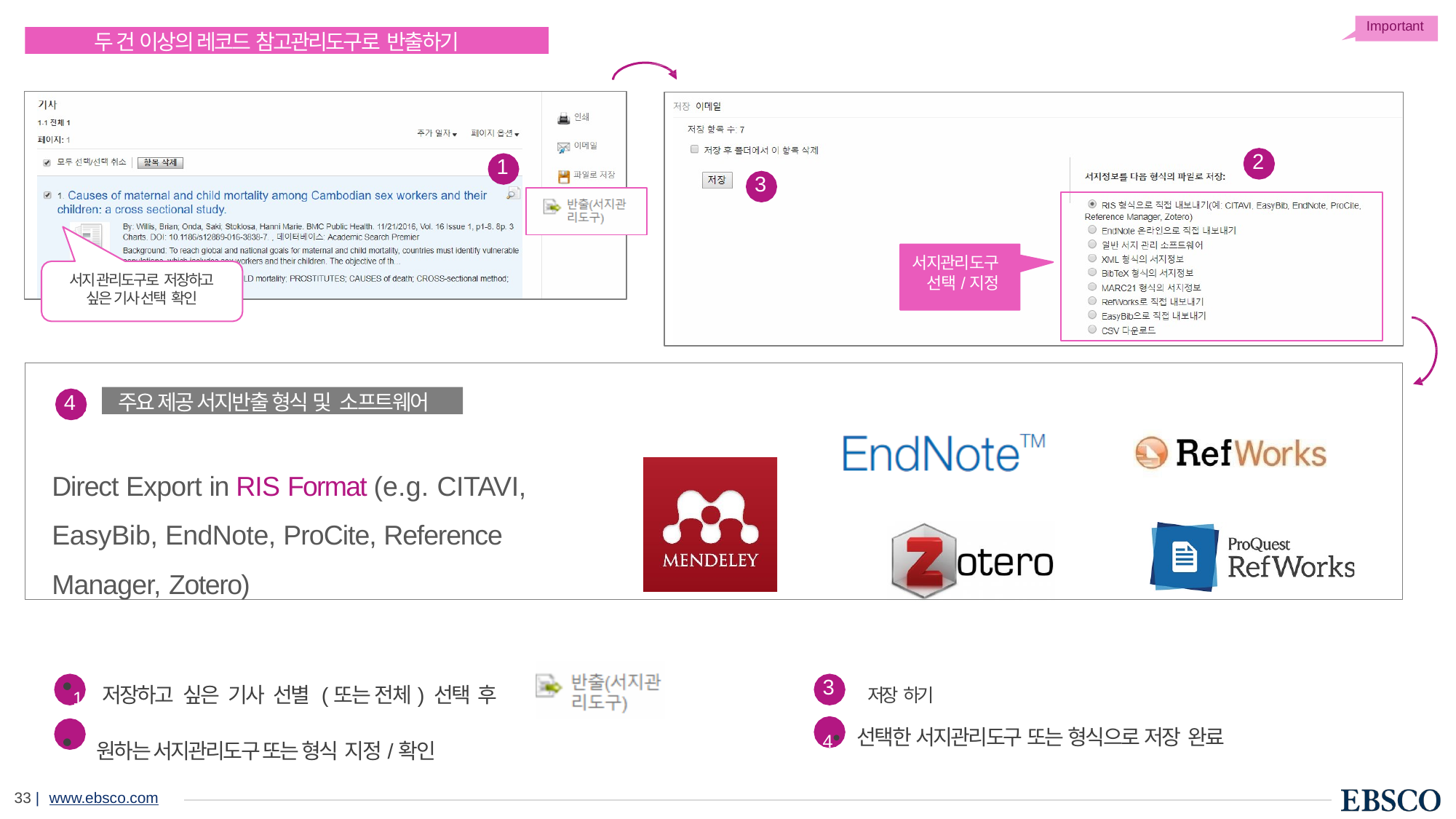

Important

두 건 이상의 레코드 참고관리도구로 반출하기

2

1

3

서지관리도구  선택/지정
서지 관리도구로 저장하고
싶은 기사 선택 확인

4

Direct Export in RIS Format (e.g. CITAVI,  EasyBib, EndNote, ProCite, Reference  Manager, Zotero)
주요 제공 서지반출 형식 및 소프트웨어

1  저장하고 싶은 기사 선별 (또는 전체) 선택 후	저장 하기
2 원하는 서지관리도구 또는 형식 지정/확인
3

4•	선택한 서지관리도구 또는 형식으로 저장 완료

33 | www.ebsco.com